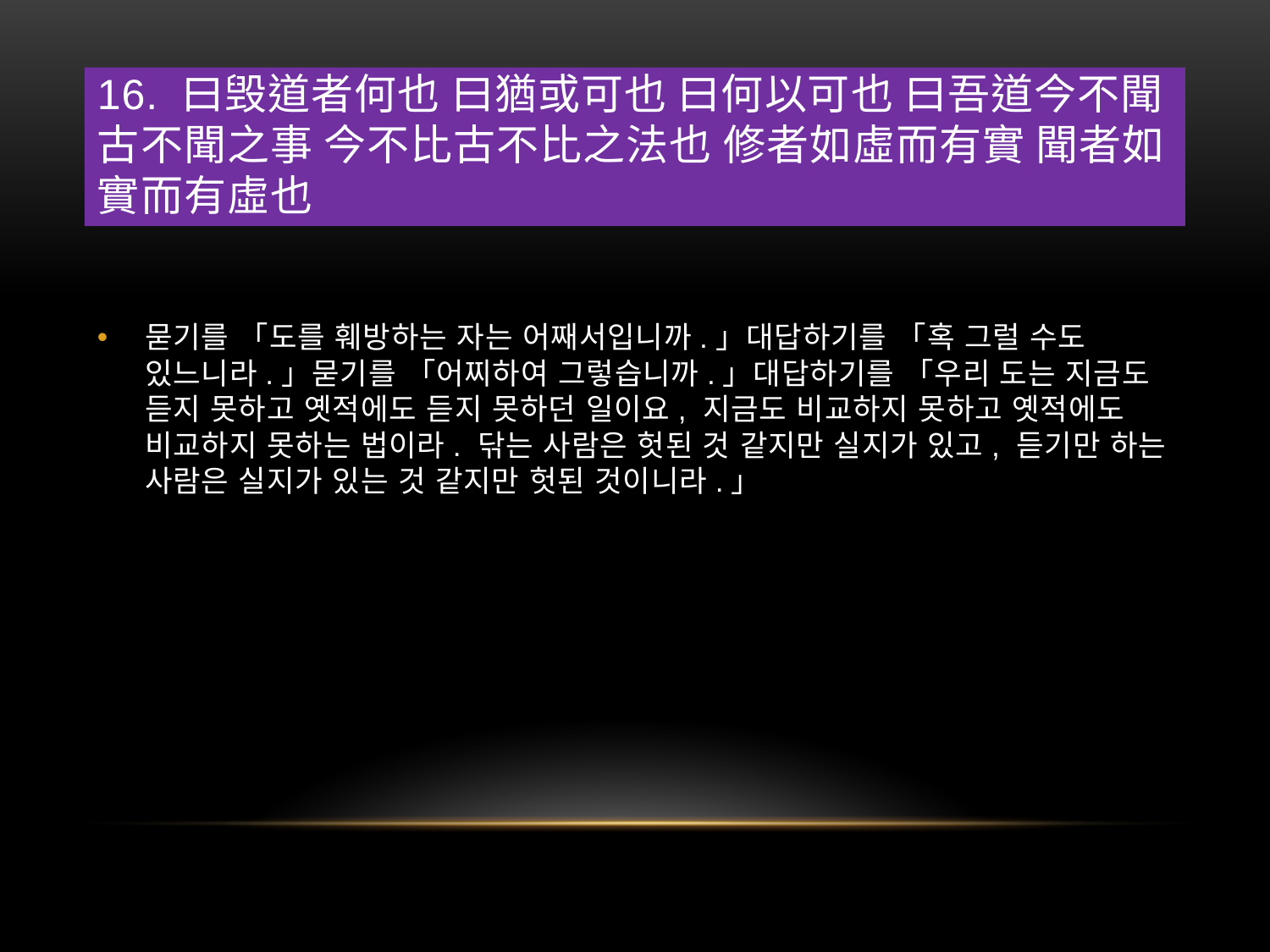

# 16. 曰毁道者何也 曰猶或可也 曰何以可也 曰吾道今不聞古不聞之事 今不比古不比之法也 修者如虛而有實 聞者如實而有虛也
묻기를 「도를 훼방하는 자는 어째서입니까.」대답하기를 「혹 그럴 수도 있느니라.」묻기를 「어찌하여 그렇습니까.」대답하기를 「우리 도는 지금도 듣지 못하고 옛적에도 듣지 못하던 일이요, 지금도 비교하지 못하고 옛적에도 비교하지 못하는 법이라. 닦는 사람은 헛된 것 같지만 실지가 있고, 듣기만 하는 사람은 실지가 있는 것 같지만 헛된 것이니라.」